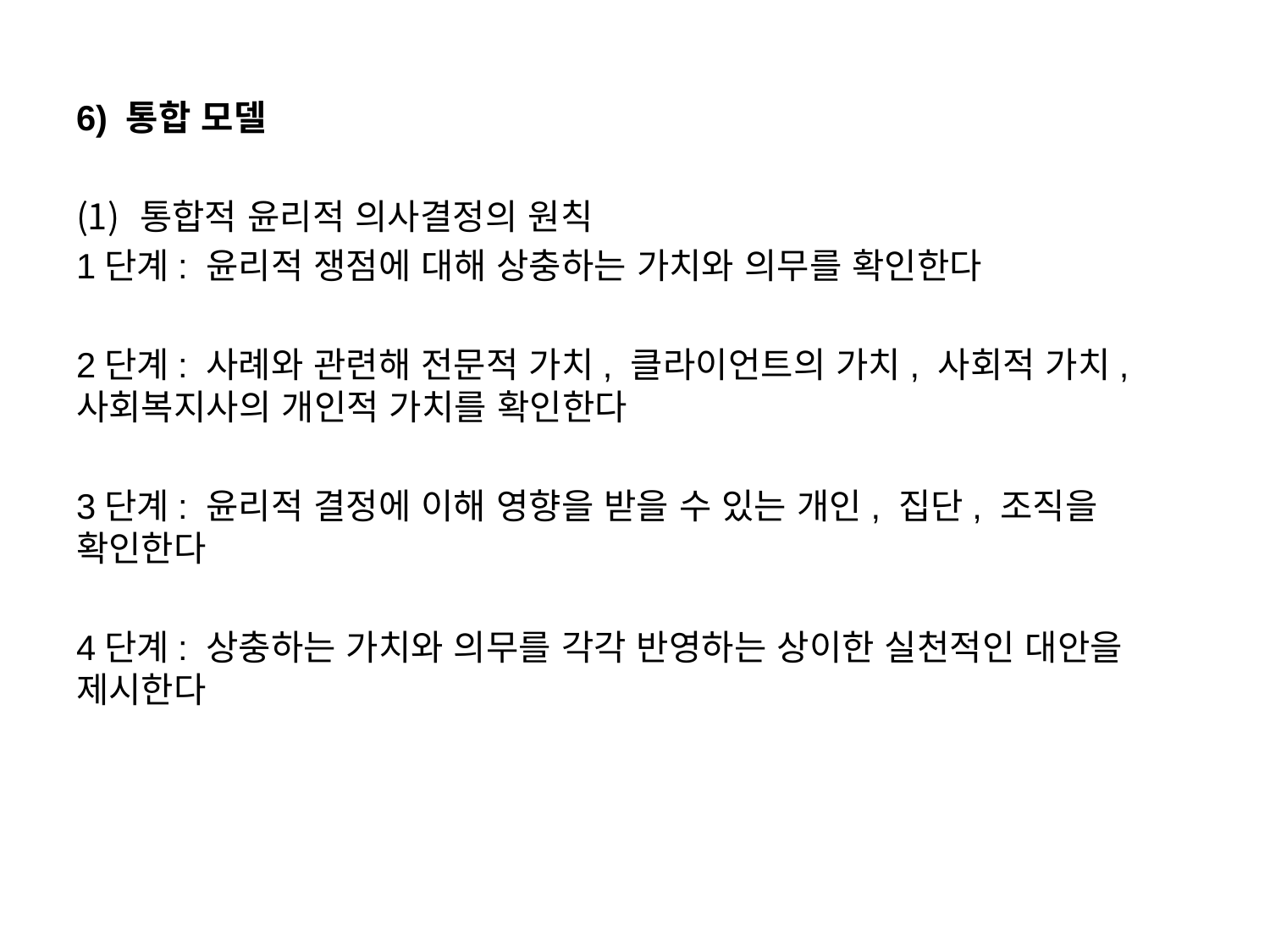

6) 통합 모델

통합적 윤리적 의사결정의 원칙
1단계: 윤리적 쟁점에 대해 상충하는 가치와 의무를 확인한다

2단계: 사례와 관련해 전문적 가치, 클라이언트의 가치, 사회적 가치, 사회복지사의 개인적 가치를 확인한다

3단계: 윤리적 결정에 이해 영향을 받을 수 있는 개인, 집단, 조직을 확인한다

4단계: 상충하는 가치와 의무를 각각 반영하는 상이한 실천적인 대안을 제시한다